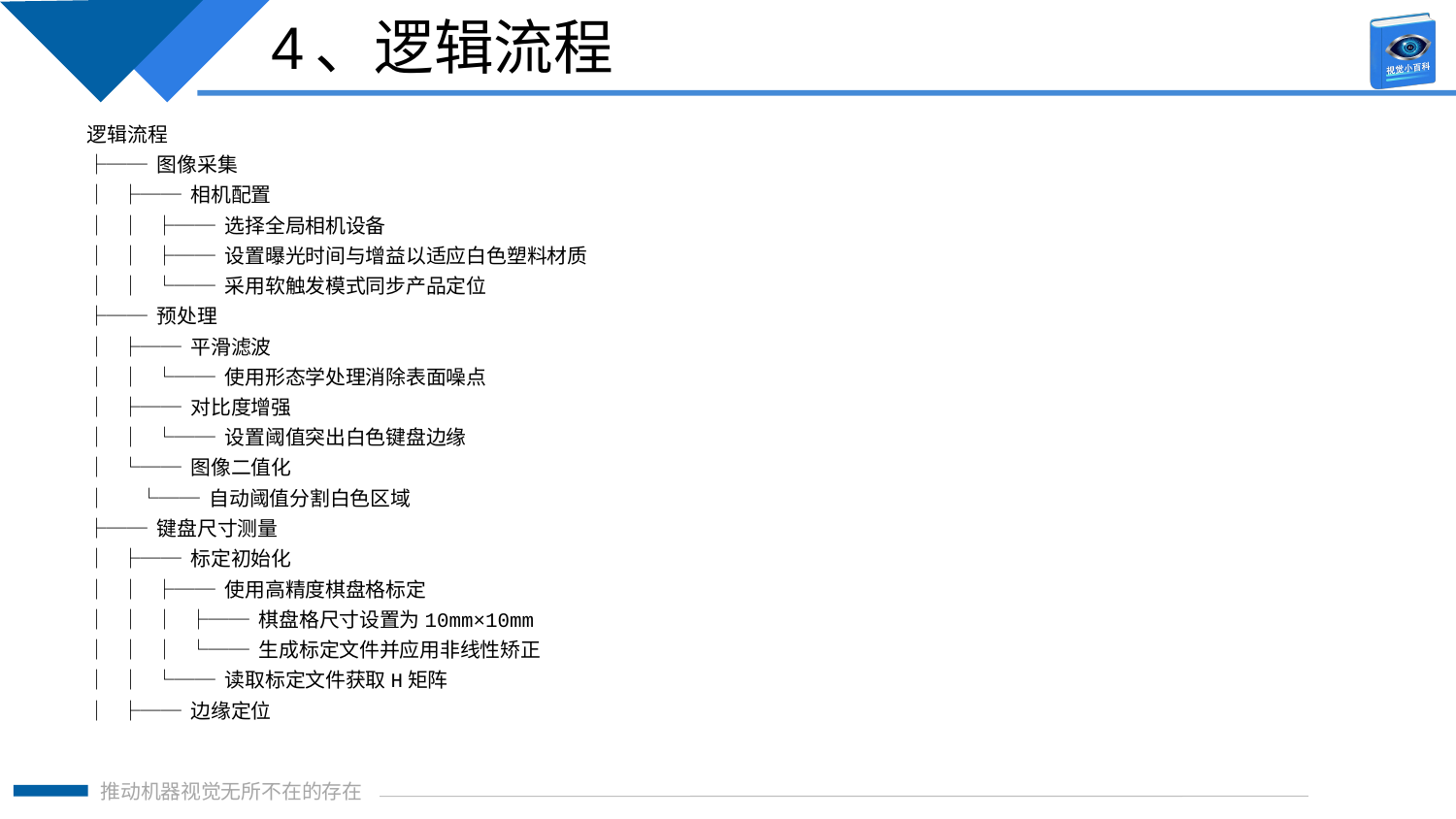

4、逻辑流程

逻辑流程
├── 图像采集
│   ├── 相机配置
│   │   ├── 选择全局相机设备
│   │   ├── 设置曝光时间与增益以适应白色塑料材质
│   │   └── 采用软触发模式同步产品定位
├── 预处理
│   ├── 平滑滤波
│   │   └── 使用形态学处理消除表面噪点
│   ├── 对比度增强
│   │   └── 设置阈值突出白色键盘边缘
│   └── 图像二值化
│       └── 自动阈值分割白色区域
├── 键盘尺寸测量
│   ├── 标定初始化
│   │   ├── 使用高精度棋盘格标定
│   │   │   ├── 棋盘格尺寸设置为10mm×10mm
│   │   │   └── 生成标定文件并应用非线性矫正
│   │   └── 读取标定文件获取H矩阵
│   ├── 边缘定位